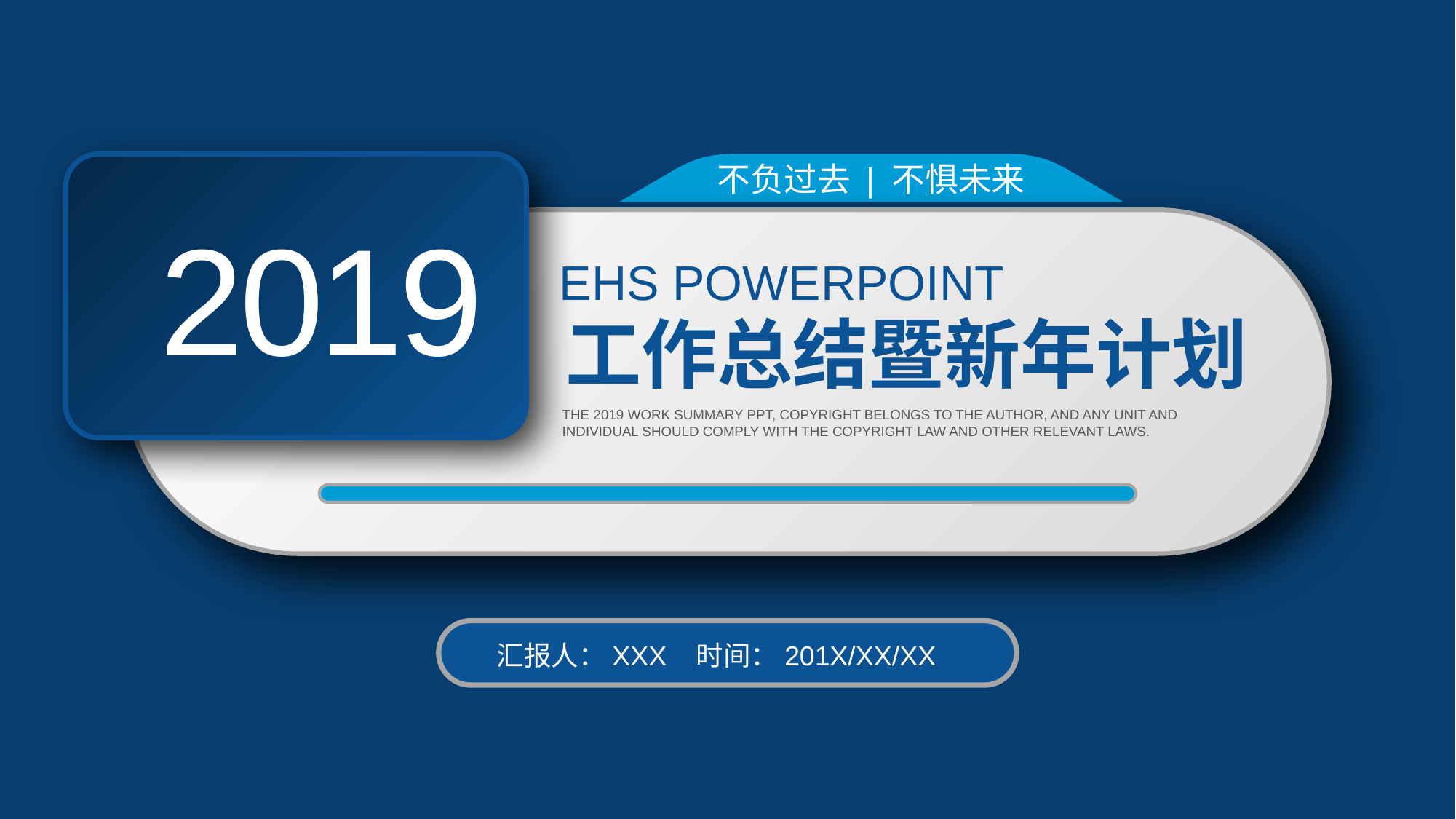

不负过去 | 不惧未来

2019

EHS POWERPOINT
工作总结暨新年计划
THE 2019 WORK SUMMARY PPT, COPYRIGHT BELONGS TO THE AUTHOR, AND ANY UNIT AND INDIVIDUAL SHOULD COMPLY WITH THE COPYRIGHT LAW AND OTHER RELEVANT LAWS.

汇报人：XXX   时间：201X/XX/XX